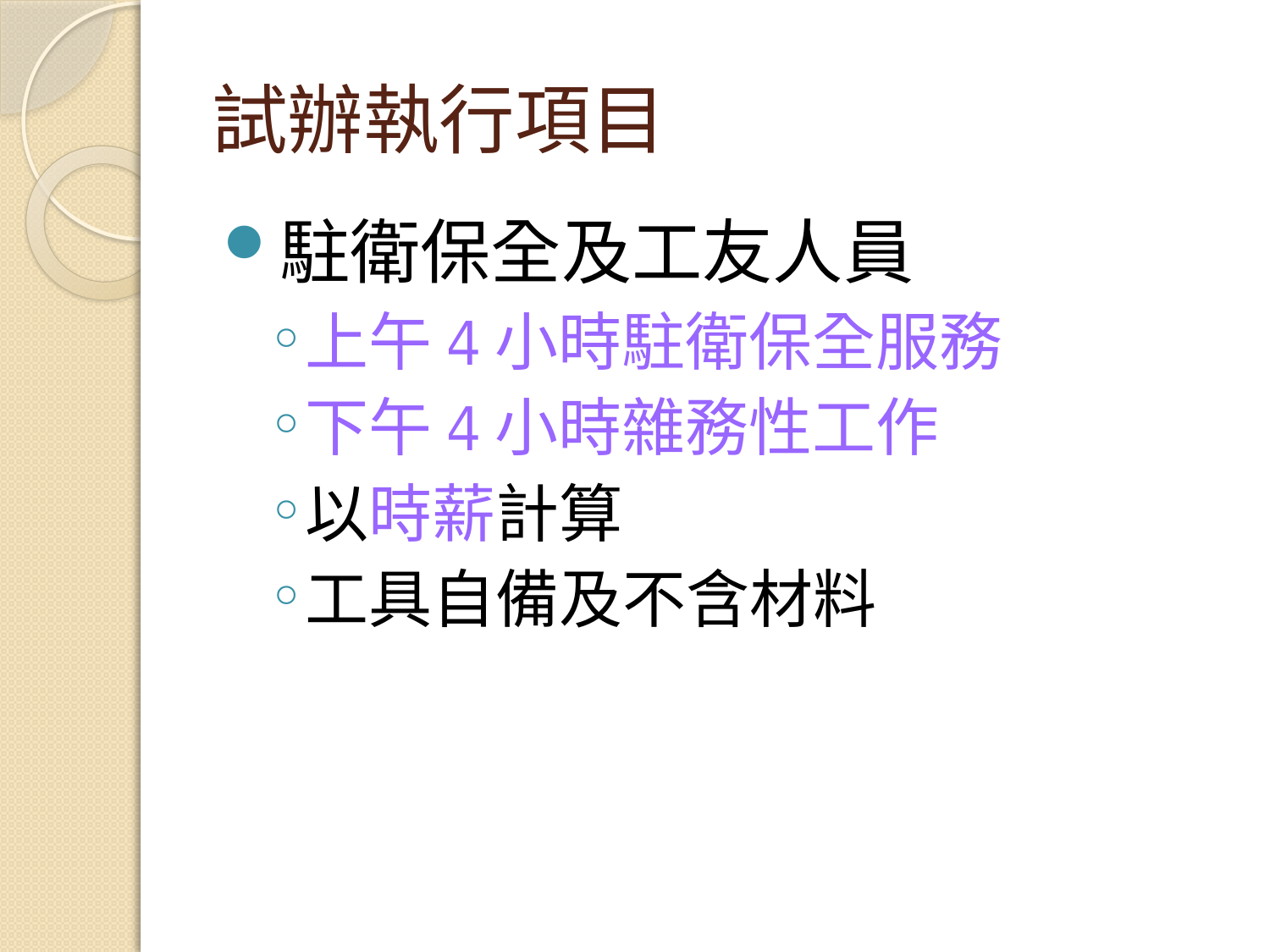

# 試辦執行項目
駐衛保全及工友人員
上午4小時駐衛保全服務
下午4小時雜務性工作
以時薪計算
工具自備及不含材料